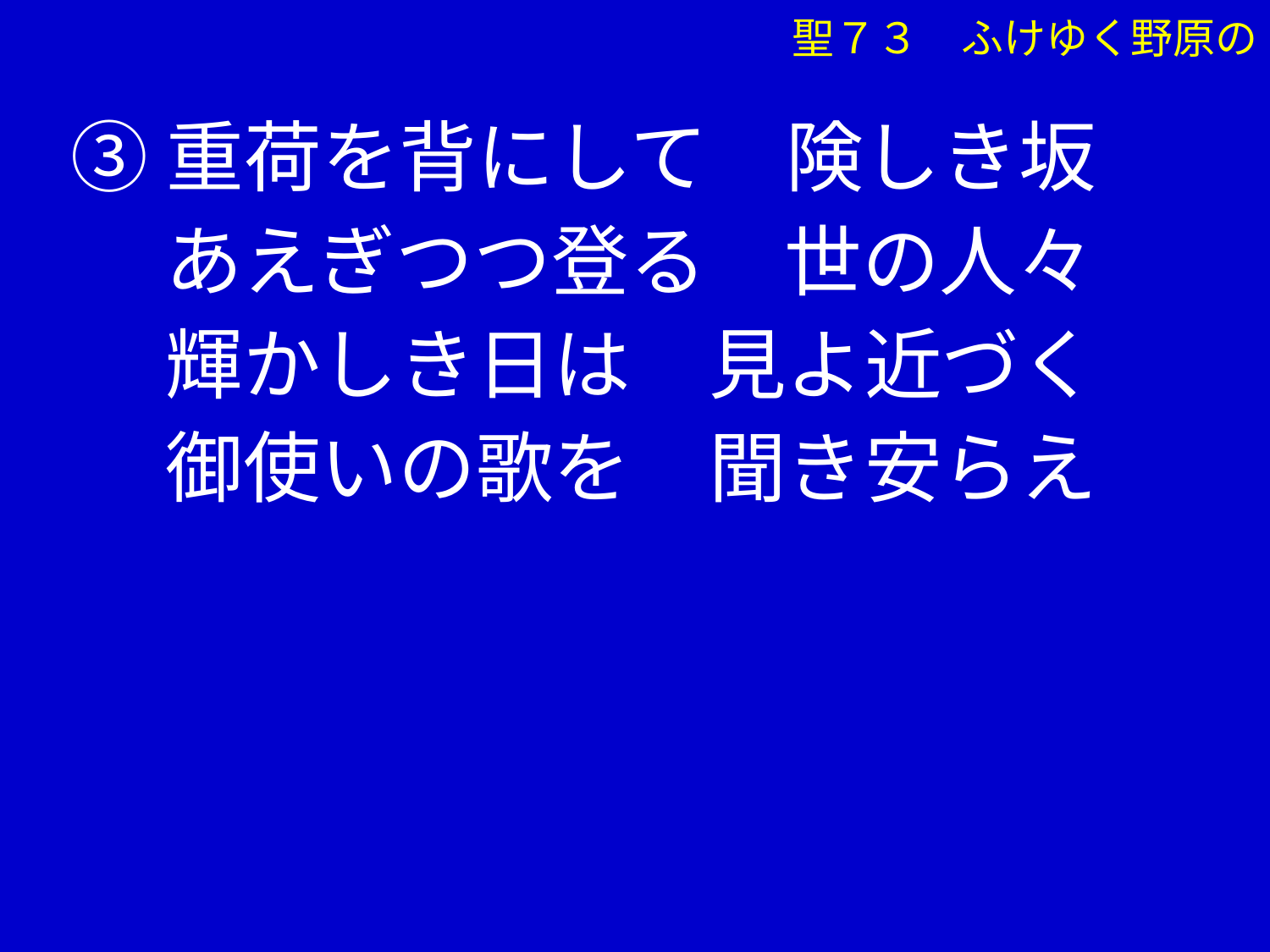

聖７３　ふけゆく野原の
③重荷を背にして　険しき坂
　 あえぎつつ登る　世の人々
　 輝かしき日は　見よ近づく
　 御使いの歌を　聞き安らえ